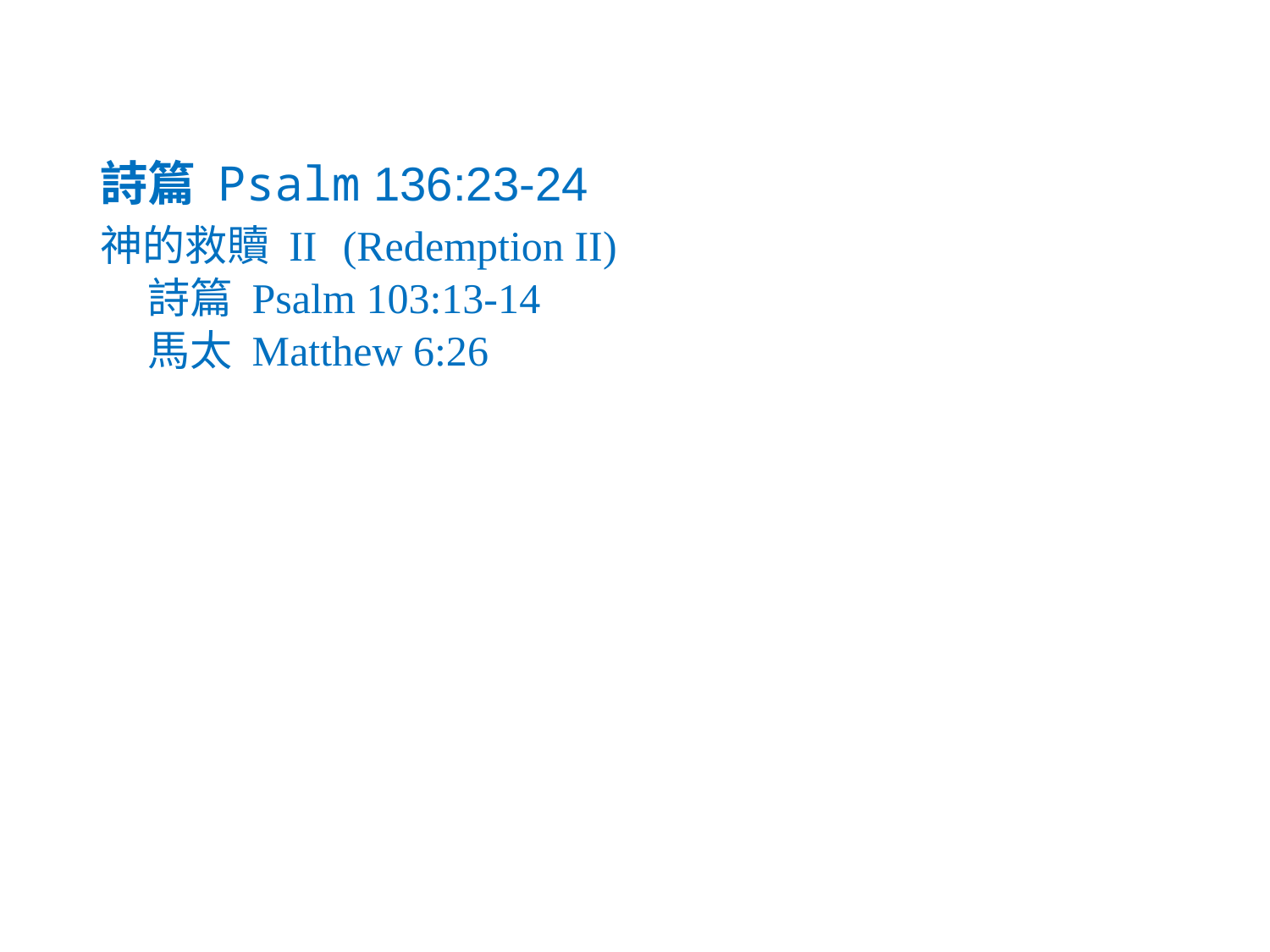

詩篇 Psalm 136:23-24
神的救贖 II (Redemption II)
詩篇 Psalm 103:13-14
馬太 Matthew 6:26